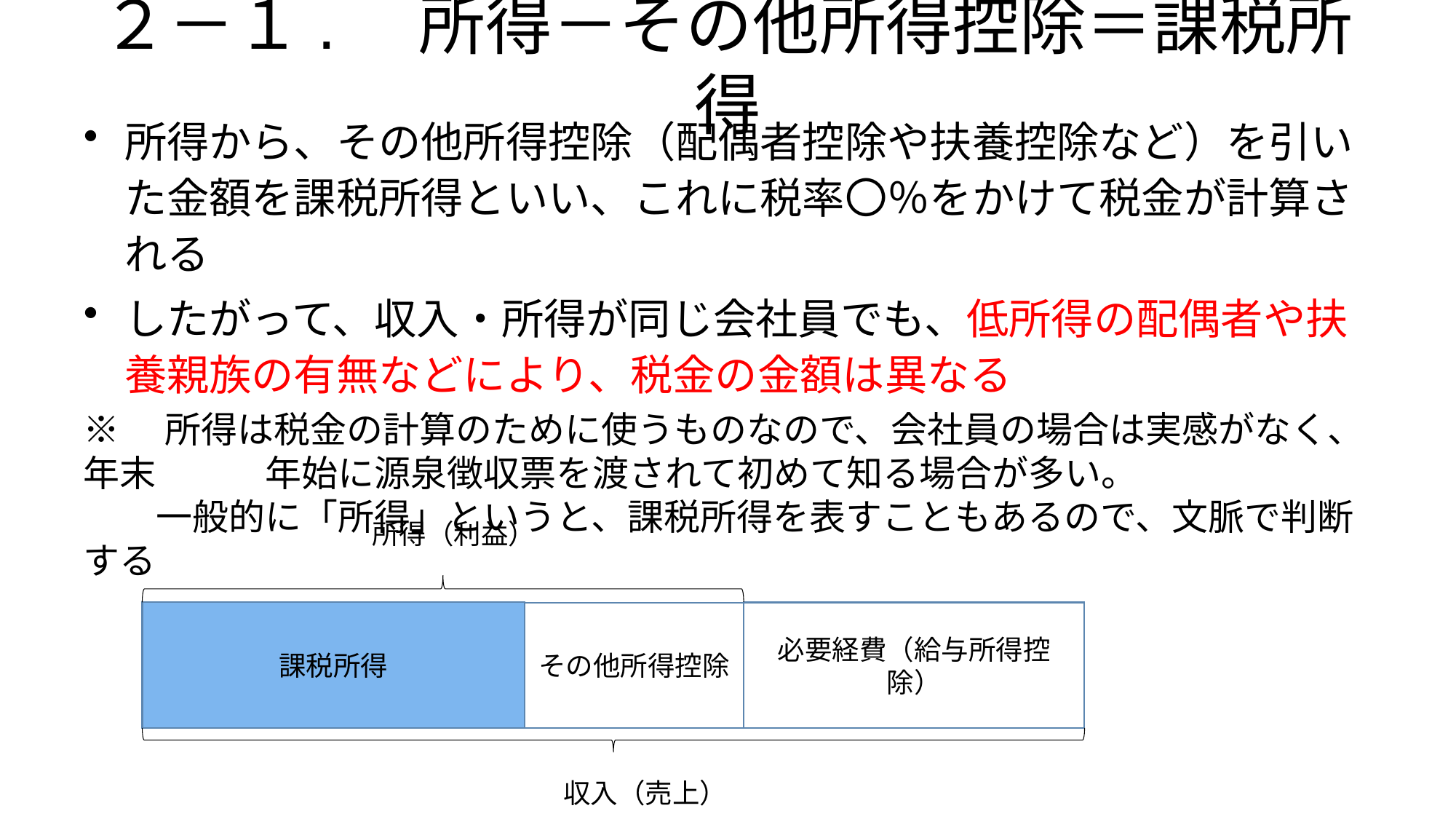

# ２－１.　所得－その他所得控除＝課税所得
所得から、その他所得控除（配偶者控除や扶養控除など）を引いた金額を課税所得といい、これに税率〇％をかけて税金が計算される
したがって、収入・所得が同じ会社員でも、低所得の配偶者や扶養親族の有無などにより、税金の金額は異なる
※　所得は税金の計算のために使うものなので、会社員の場合は実感がなく、年末　　　年始に源泉徴収票を渡されて初めて知る場合が多い。
　　一般的に「所得」というと、課税所得を表すこともあるので、文脈で判断する

所得（利益）
課税所得
必要経費（給与所得控除）
その他所得控除
収入（売上）